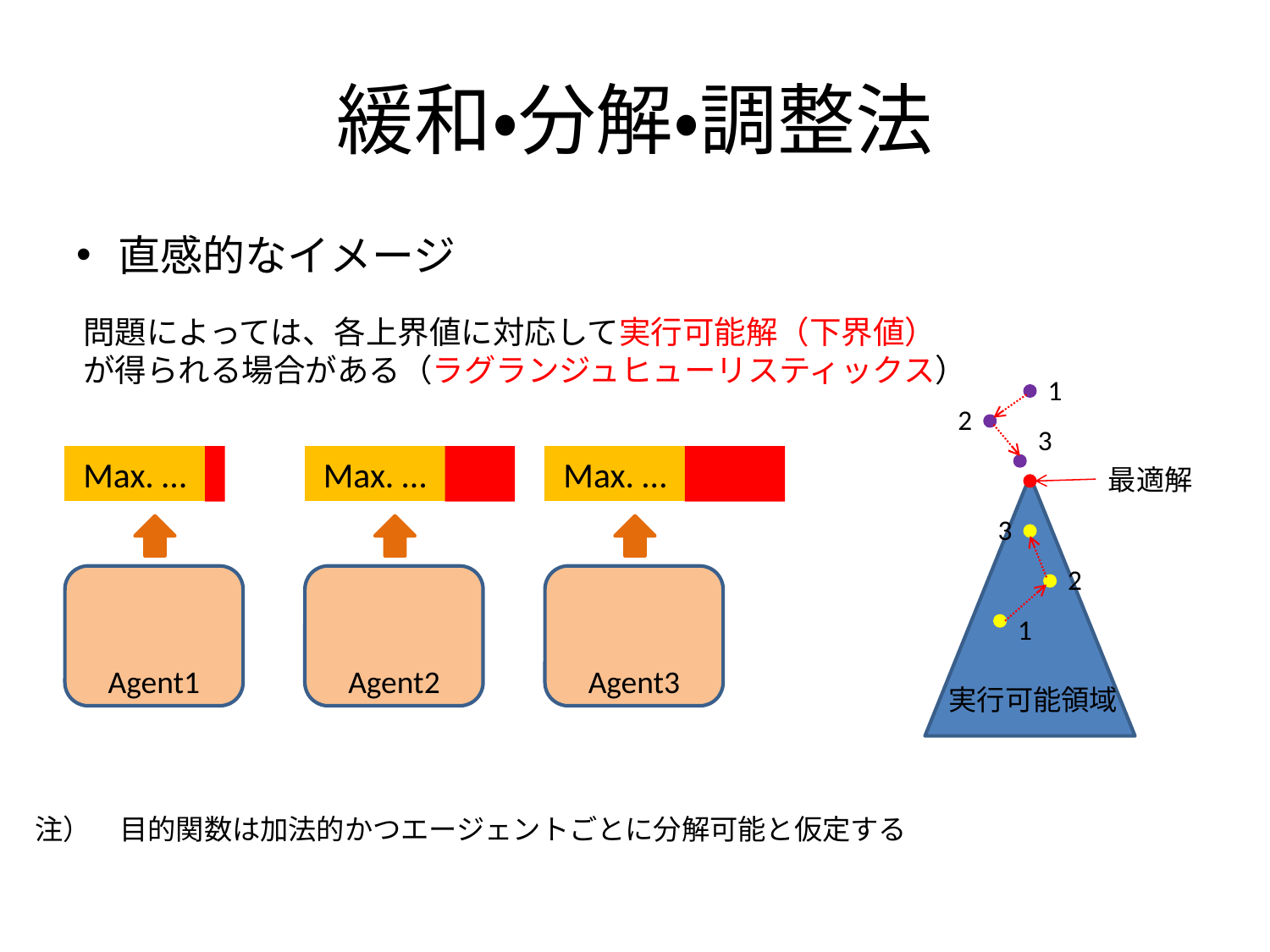

# 緩和・分解・調整法
直感的なイメージ
問題によっては、各上界値に対応して実行可能解（下界値）
が得られる場合がある（ラグランジュヒューリスティックス）
1

2

3
Max. …

Max. …

Max. …

最適解

3

2

1

Agent1
Agent2
Agent3
実行可能領域
注）　目的関数は加法的かつエージェントごとに分解可能と仮定する